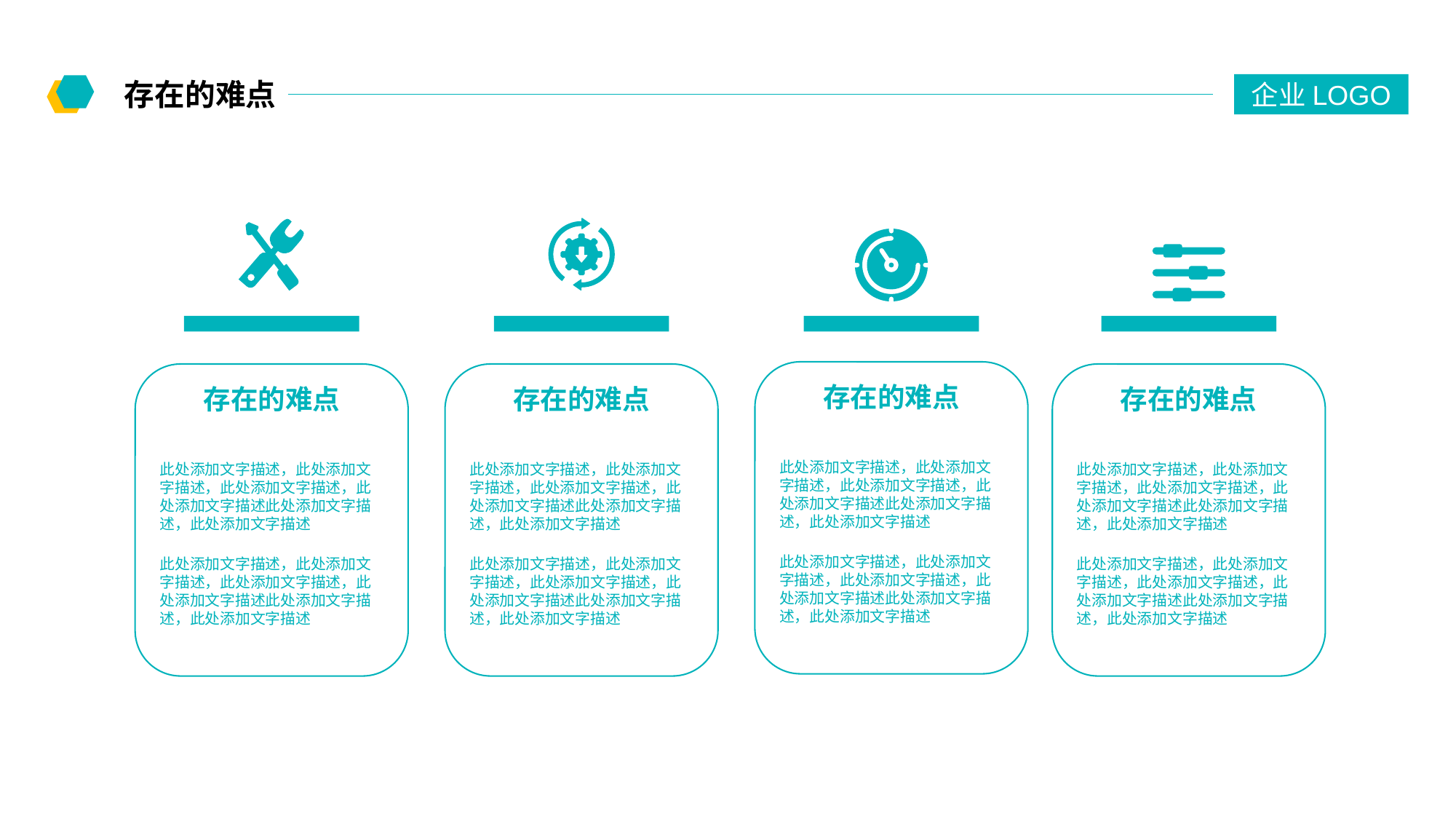

存在的难点
企业LOGO

存在的难点
此处添加文字描述，此处添加文字描述，此处添加文字描述，此处添加文字描述此处添加文字描述，此处添加文字描述
此处添加文字描述，此处添加文字描述，此处添加文字描述，此处添加文字描述此处添加文字描述，此处添加文字描述

存在的难点
此处添加文字描述，此处添加文字描述，此处添加文字描述，此处添加文字描述此处添加文字描述，此处添加文字描述
此处添加文字描述，此处添加文字描述，此处添加文字描述，此处添加文字描述此处添加文字描述，此处添加文字描述

存在的难点
此处添加文字描述，此处添加文字描述，此处添加文字描述，此处添加文字描述此处添加文字描述，此处添加文字描述
此处添加文字描述，此处添加文字描述，此处添加文字描述，此处添加文字描述此处添加文字描述，此处添加文字描述

存在的难点
此处添加文字描述，此处添加文字描述，此处添加文字描述，此处添加文字描述此处添加文字描述，此处添加文字描述
此处添加文字描述，此处添加文字描述，此处添加文字描述，此处添加文字描述此处添加文字描述，此处添加文字描述